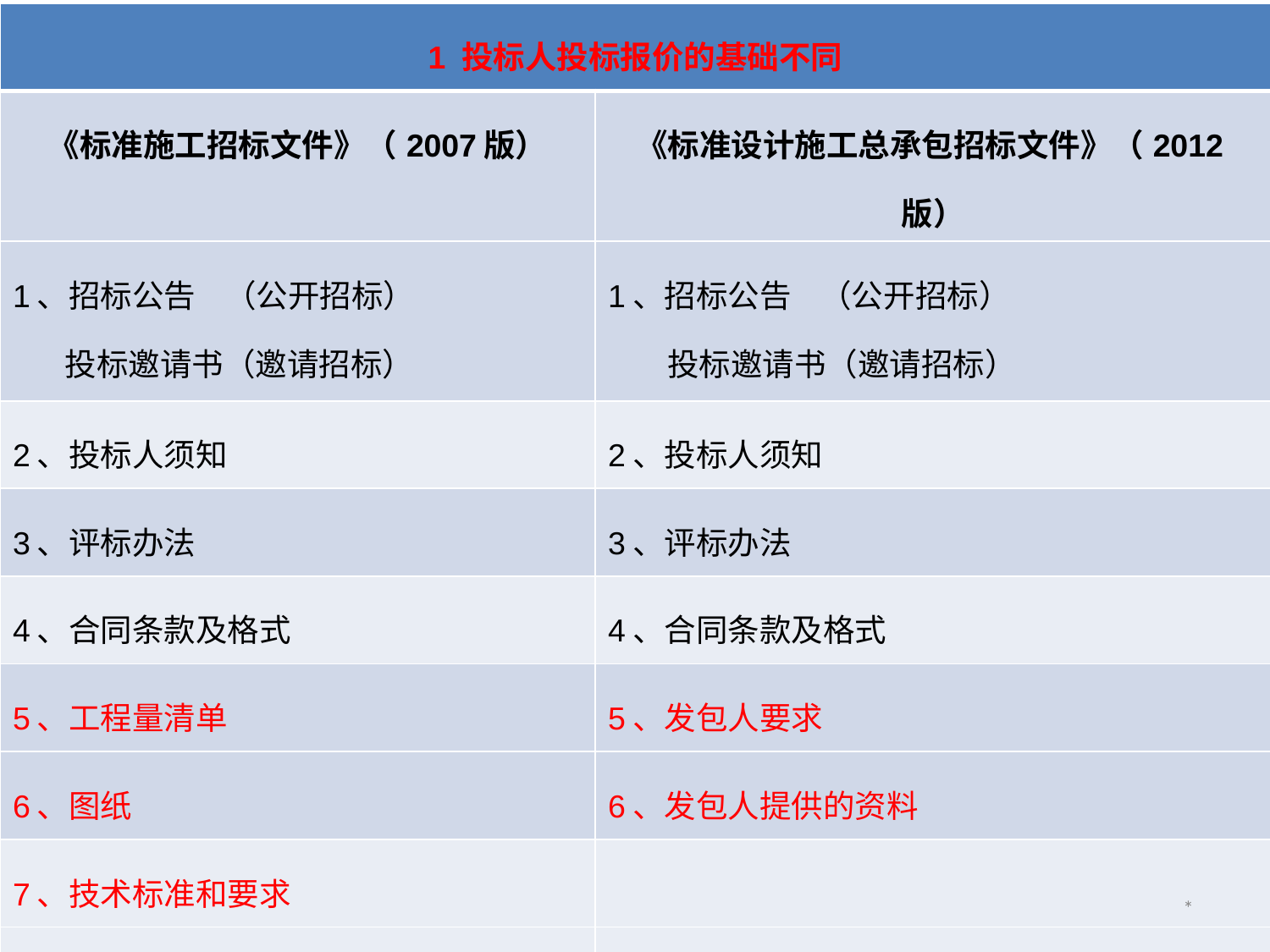

| 1 投标人投标报价的基础不同 |  |
| --- | --- |
| 《标准施工招标文件》（2007版） | 《标准设计施工总承包招标文件》（2012版） |
| 1、招标公告 （公开招标） 投标邀请书（邀请招标） | 1、招标公告 （公开招标） 投标邀请书（邀请招标） |
| 2、投标人须知 | 2、投标人须知 |
| 3、评标办法 | 3、评标办法 |
| 4、合同条款及格式 | 4、合同条款及格式 |
| 5、工程量清单 | 5、发包人要求 |
| 6、图纸 | 6、发包人提供的资料 |
| 7、技术标准和要求 |  |
| 8、投标文件格式 | 7、投标文件格式 |
*